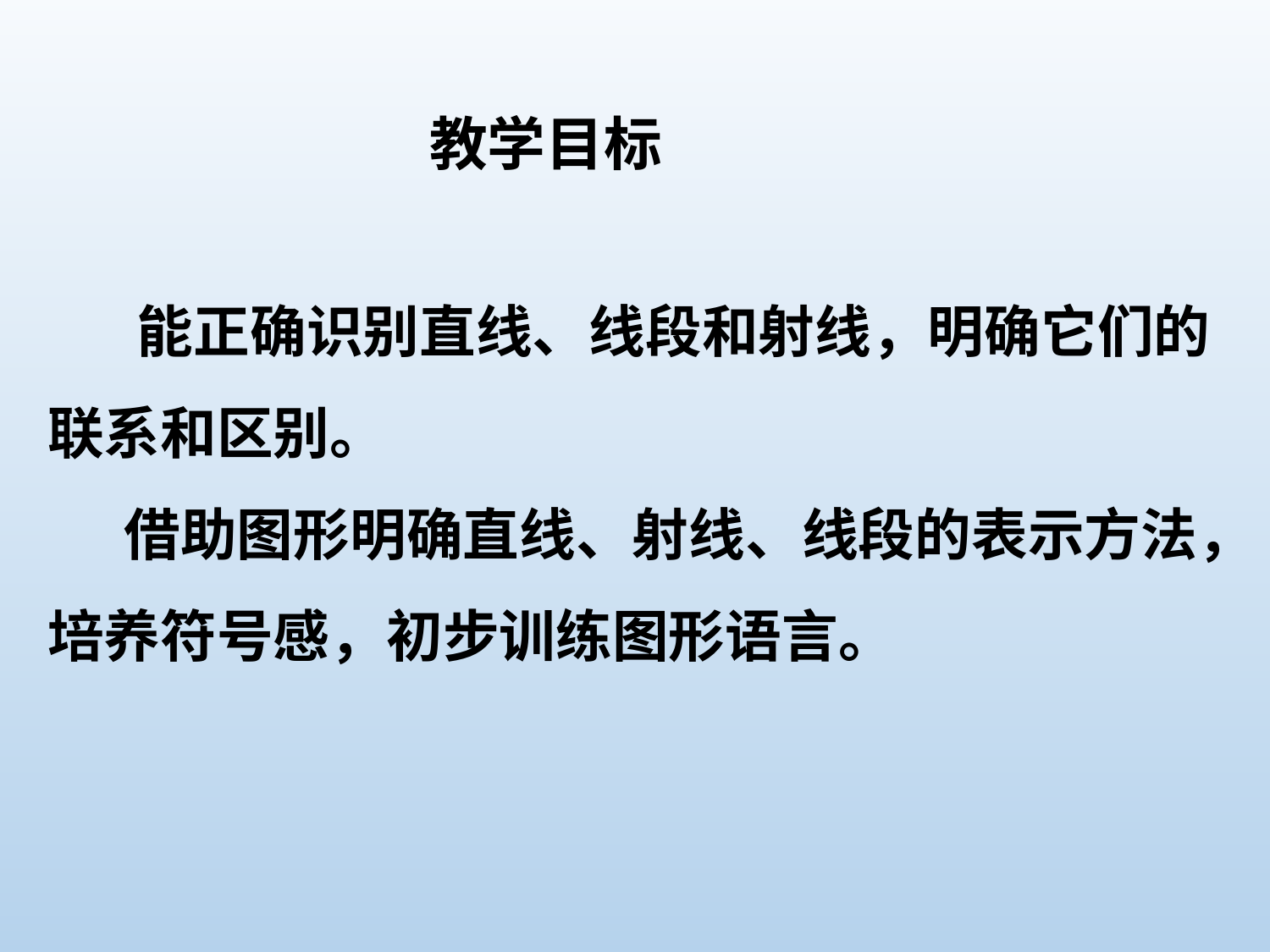

# 教学目标
   能正确识别直线、线段和射线，明确它们的联系和区别。
  借助图形明确直线、射线、线段的表示方法，培养符号感，初步训练图形语言。